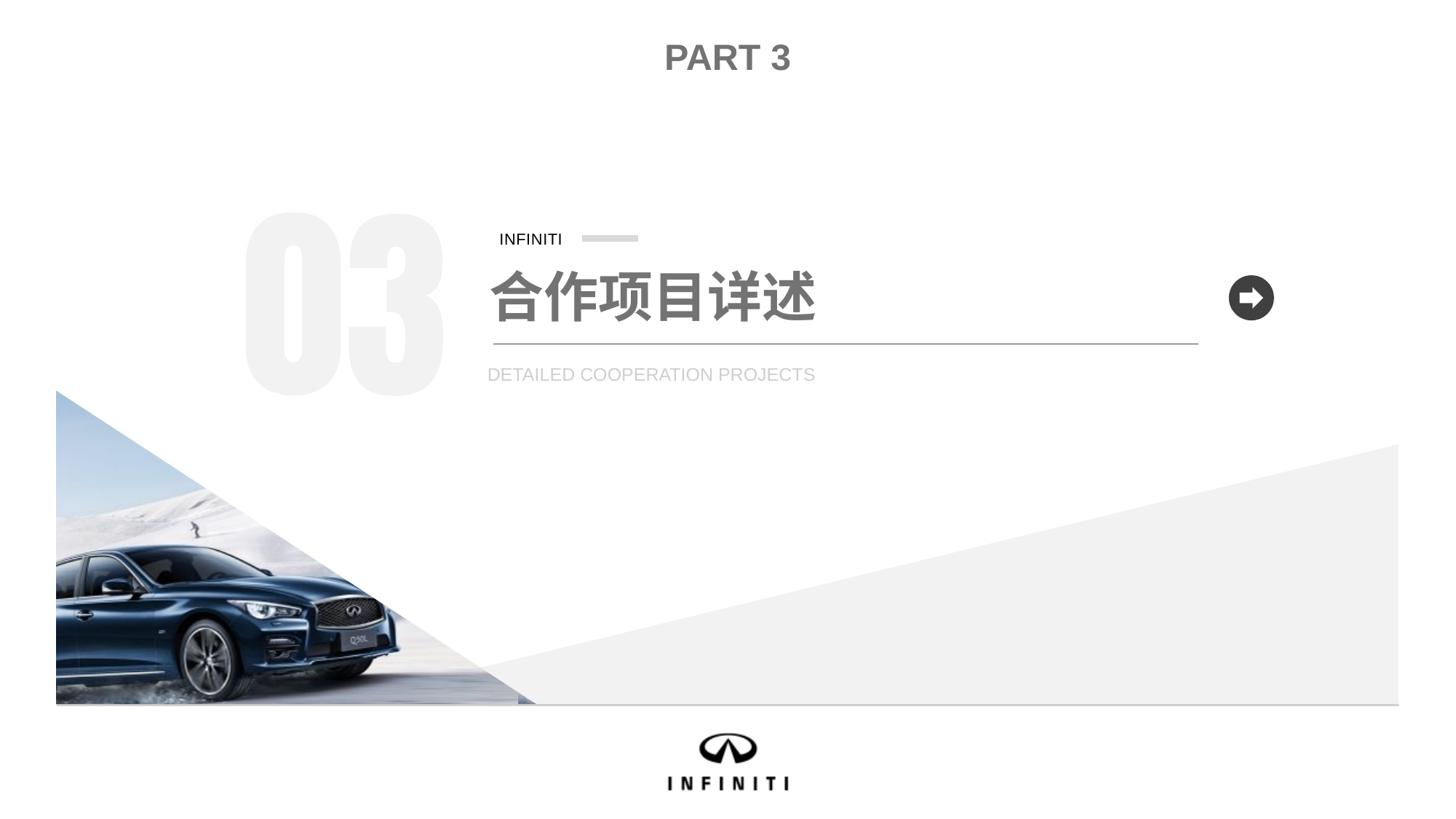

PART 3
03
合作项目详述
DETAILED COOPERATION PROJECTS

INFINITI